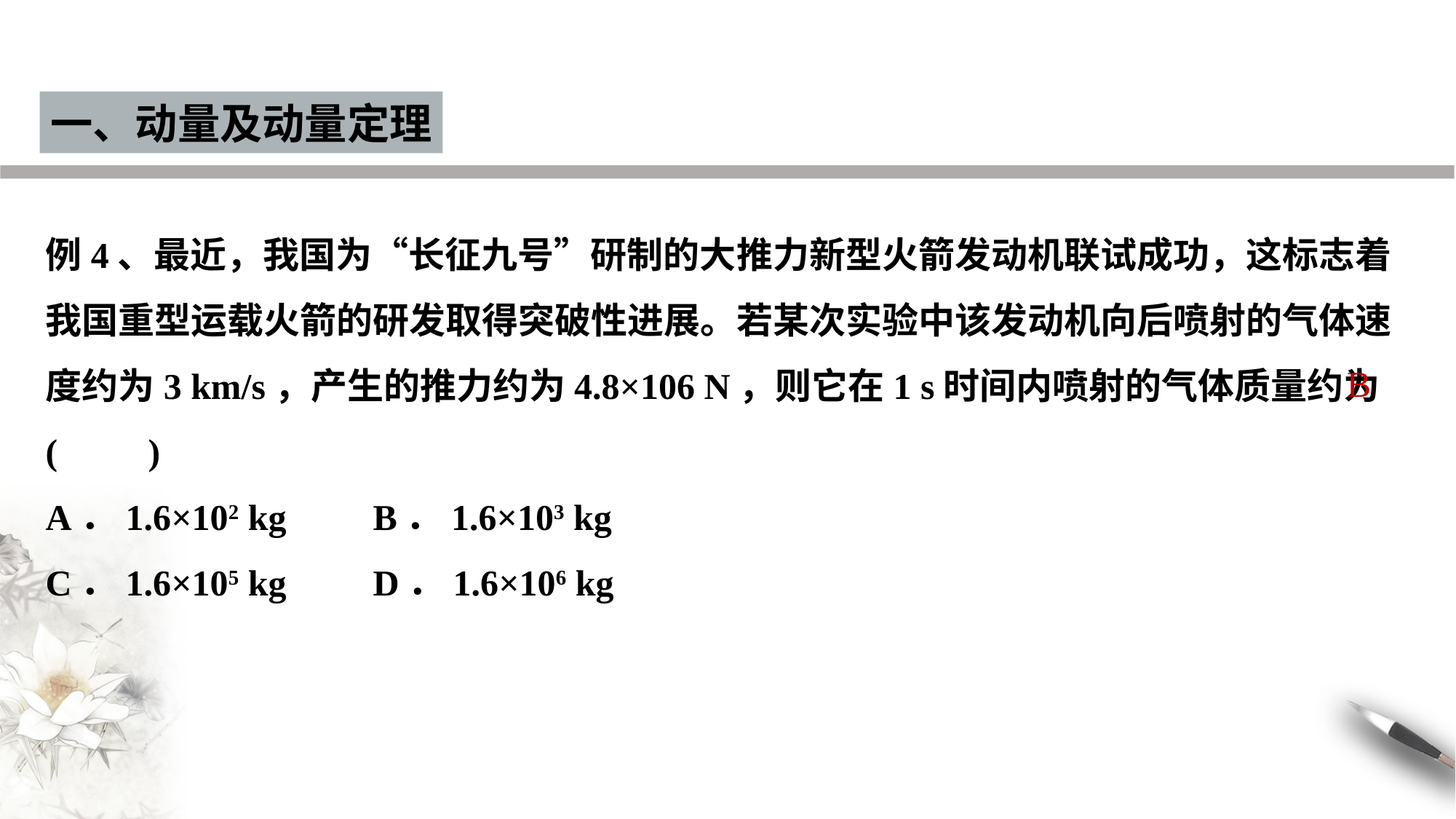

一、动量及动量定理

例4、最近，我国为“长征九号”研制的大推力新型火箭发动机联试成功，这标志着我国重型运载火箭的研发取得突破性进展。若某次实验中该发动机向后喷射的气体速度约为3 km/s，产生的推力约为4.8×106 N，则它在1 s时间内喷射的气体质量约为(　　)
A．1.6×102 kg  	B．1.6×103 kg
C．1.6×105 kg  	D．1.6×106 kg
B